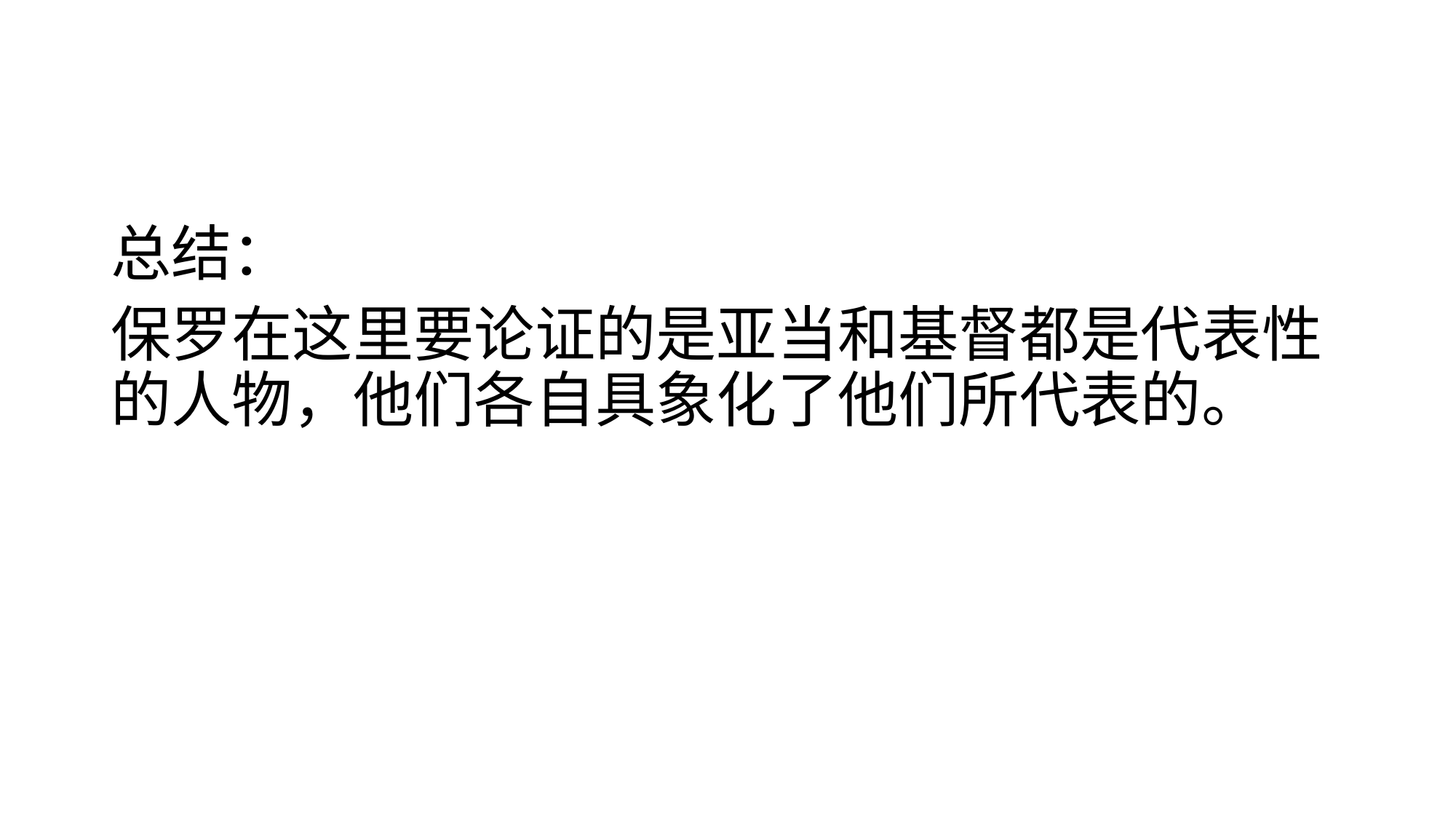

#
总结：
保罗在这里要论证的是亚当和基督都是代表性的人物，他们各自具象化了他们所代表的。